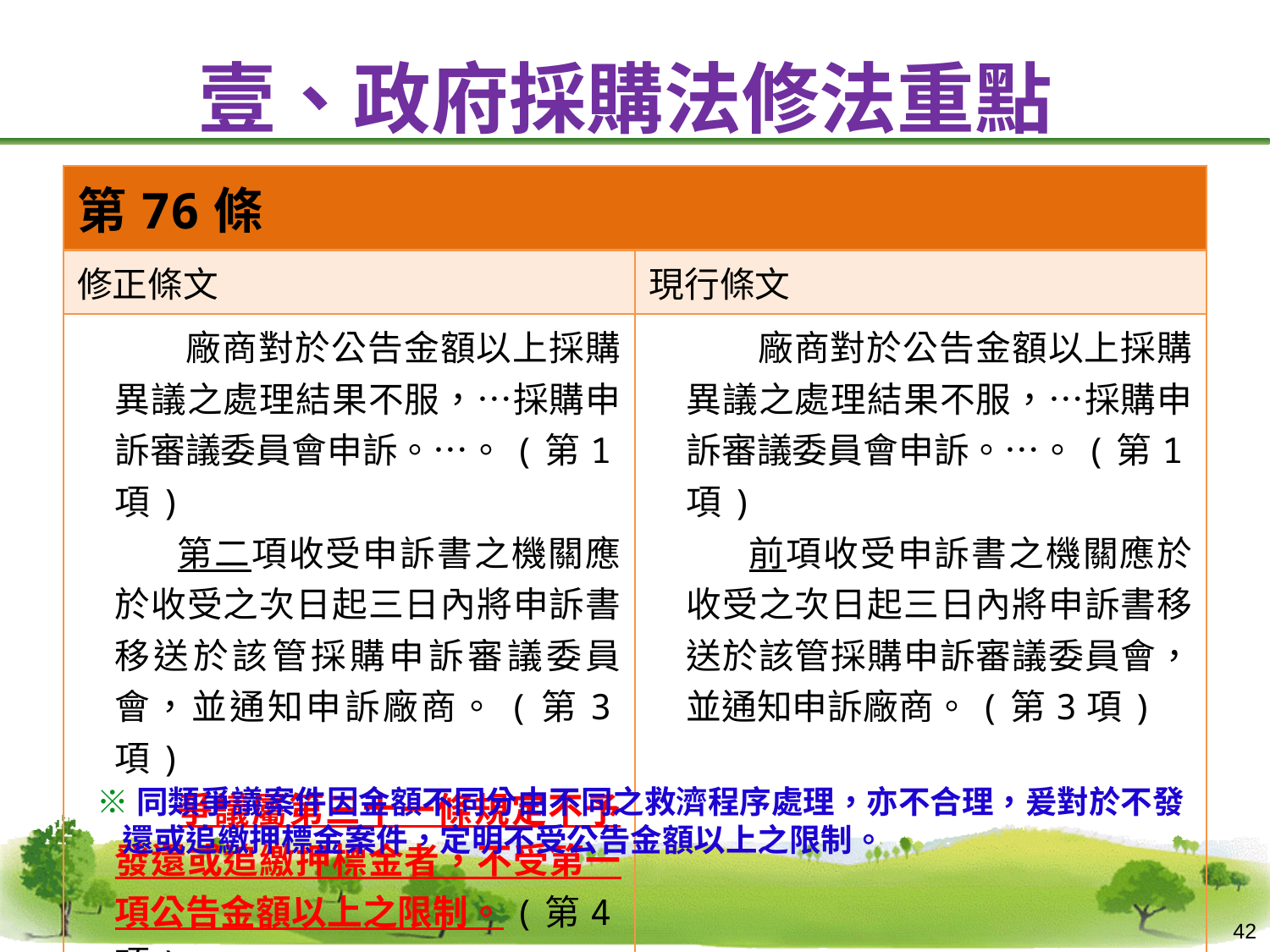

# 壹、政府採購法修法重點
| 第76條 |  |
| --- | --- |
| 修正條文 | 現行條文 |
| 廠商對於公告金額以上採購異議之處理結果不服，…採購申訴審議委員會申訴。…。(第1項) 第二項收受申訴書之機關應於收受之次日起三日內將申訴書移送於該管採購申訴審議委員會，並通知申訴廠商。(第3項) 爭議屬第三十一條規定不予發還或追繳押標金者，不受第一項公告金額以上之限制。(第4項) | 廠商對於公告金額以上採購異議之處理結果不服，…採購申訴審議委員會申訴。…。(第1項) 前項收受申訴書之機關應於收受之次日起三日內將申訴書移送於該管採購申訴審議委員會，並通知申訴廠商。(第3項) |
※同類爭議案件因金額不同分由不同之救濟程序處理，亦不合理，爰對於不發還或追繳押標金案件，定明不受公告金額以上之限制。
42